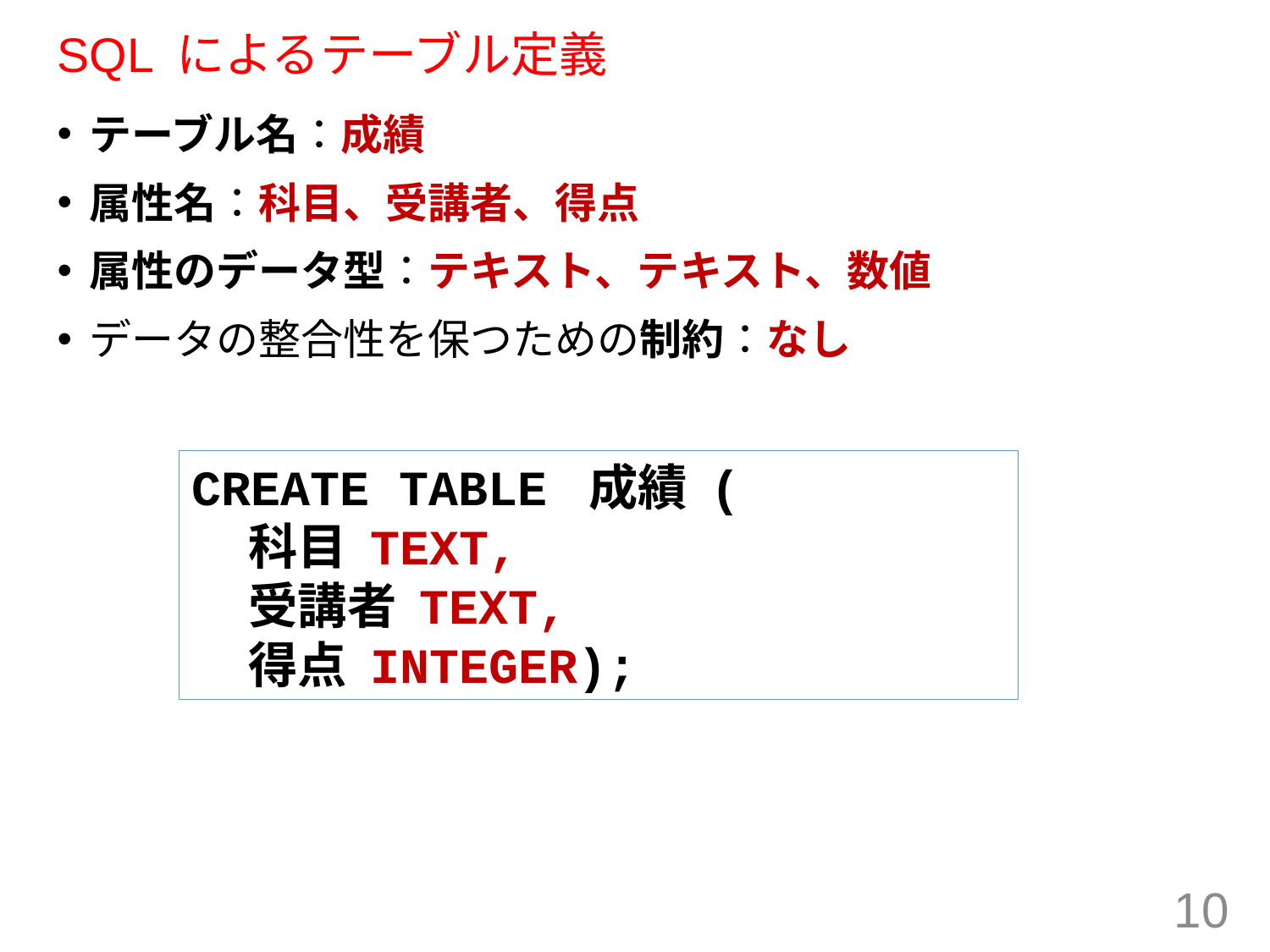

# SQL によるテーブル定義
テーブル名：成績
属性名：科目、受講者、得点
属性のデータ型：テキスト、テキスト、数値
データの整合性を保つための制約：なし

CREATE TABLE 成績 (
    科目 TEXT,
    受講者 TEXT,
    得点 INTEGER);
10